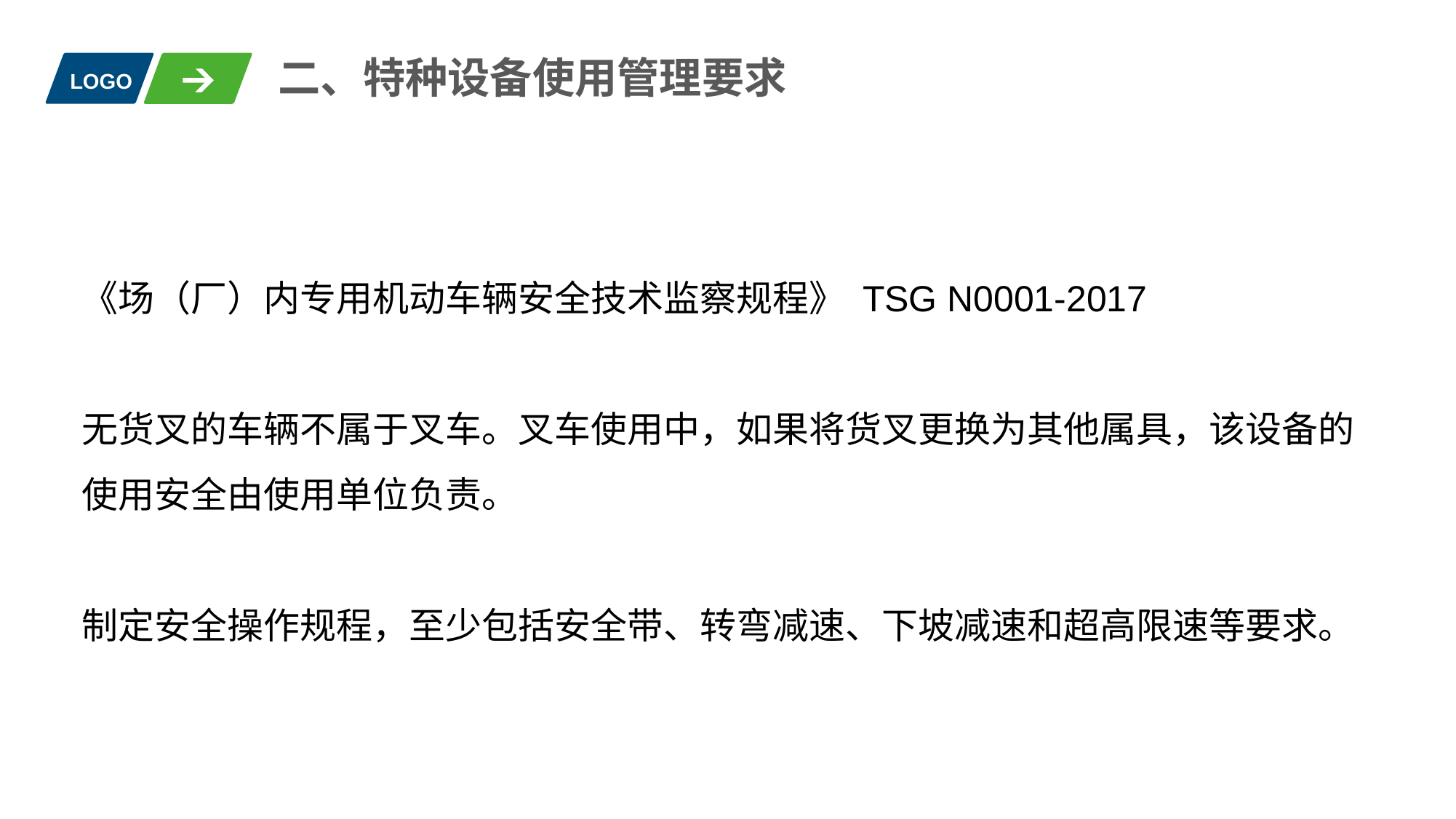

二、特种设备使用管理要求

LOGO

《场（厂）内专用机动车辆安全技术监察规程》 TSG N0001-2017

无货叉的车辆不属于叉车。叉车使用中，如果将货叉更换为其他属具，该设备的使用安全由使用单位负责。

制定安全操作规程，至少包括安全带、转弯减速、下坡减速和超高限速等要求。